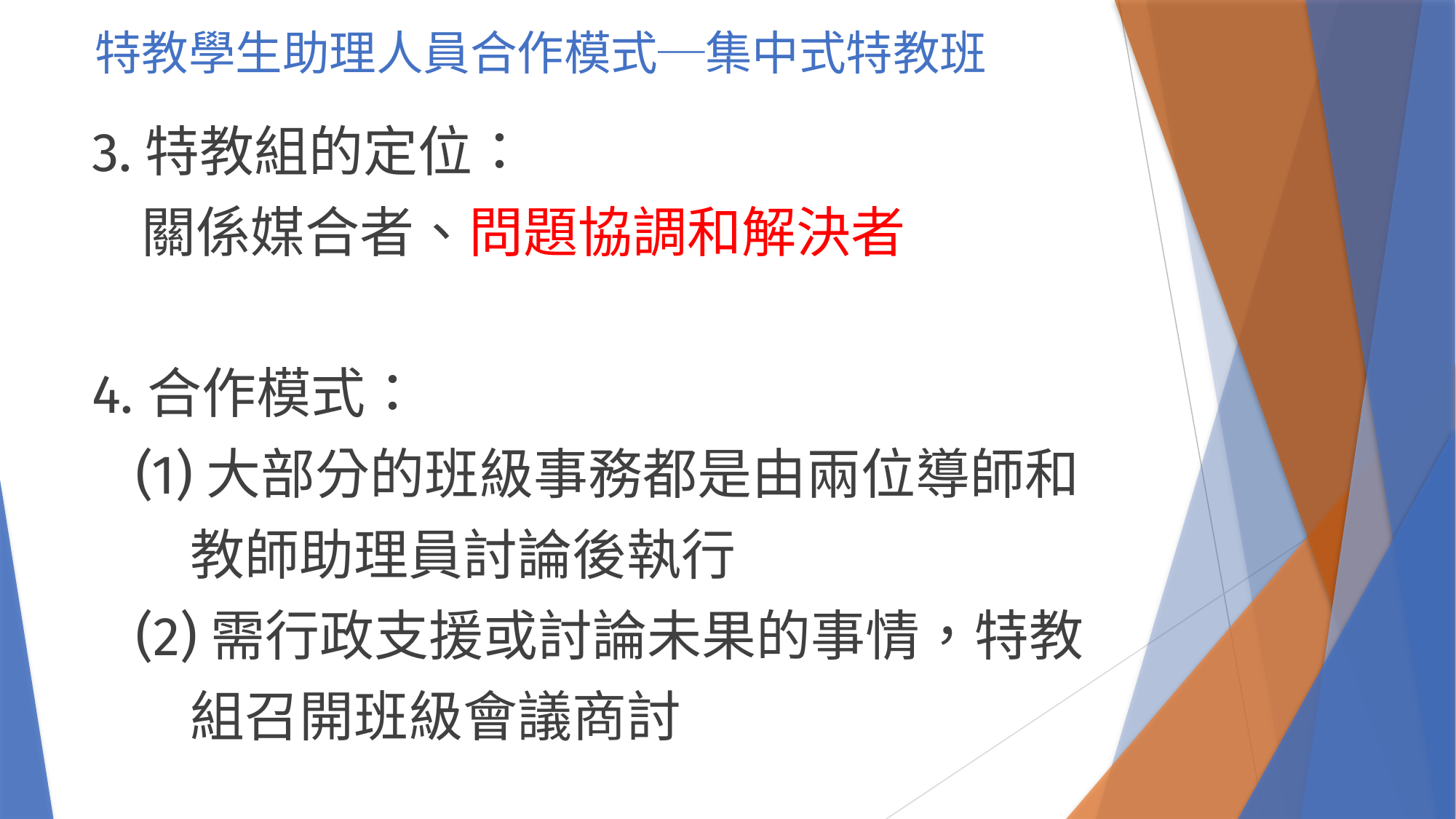

# 特教學生助理人員合作模式─集中式特教班
3.特教組的定位：
   關係媒合者、問題協調和解決者

4.合作模式：
   (1)大部分的班級事務都是由兩位導師和
       教師助理員討論後執行
   (2)需行政支援或討論未果的事情，特教
       組召開班級會議商討